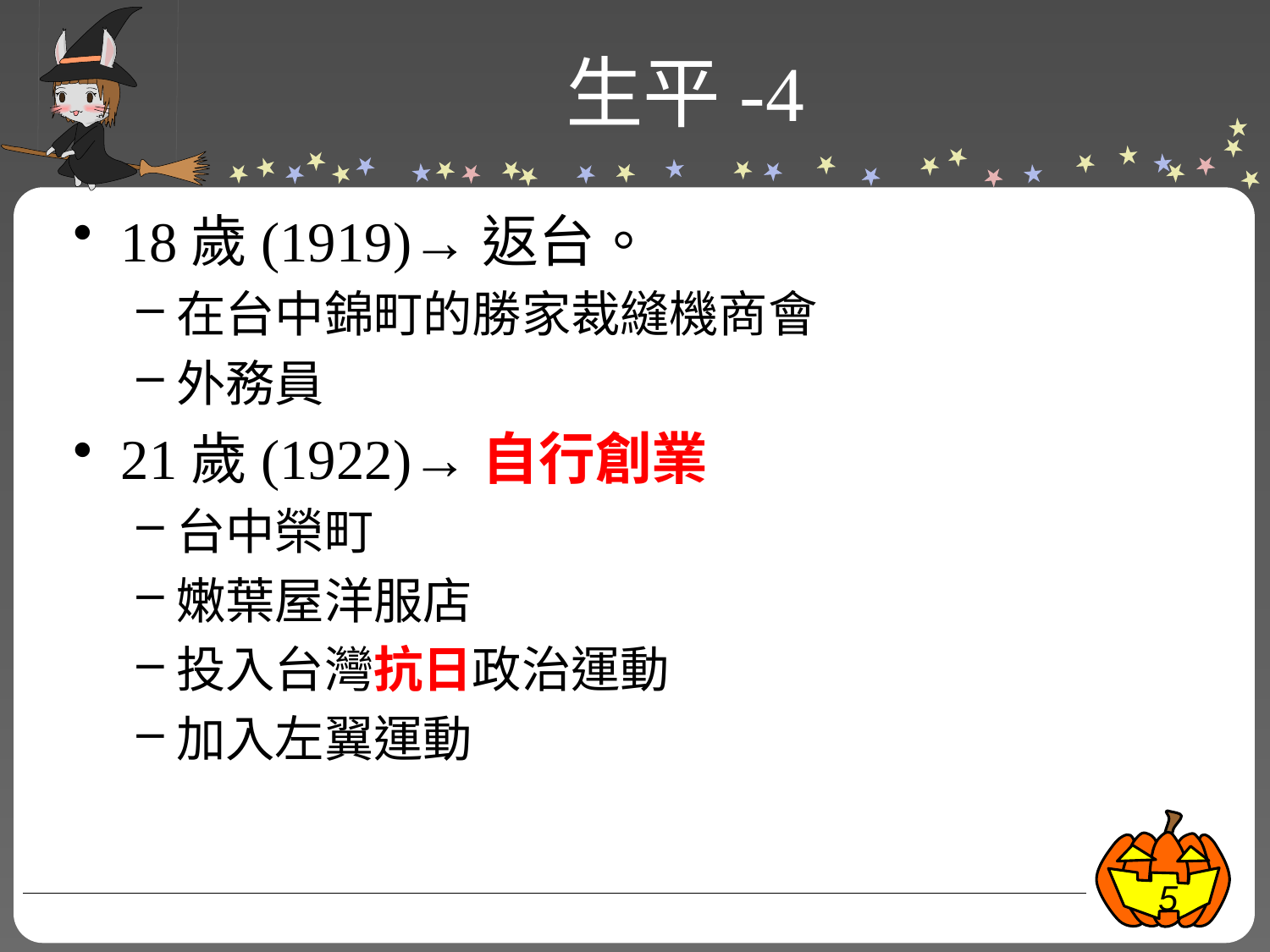

# 生平-4
18歲(1919)→返台。
在台中錦町的勝家裁縫機商會
外務員
21歲(1922)→自行創業
台中榮町
嫩葉屋洋服店
投入台灣抗日政治運動
加入左翼運動
5